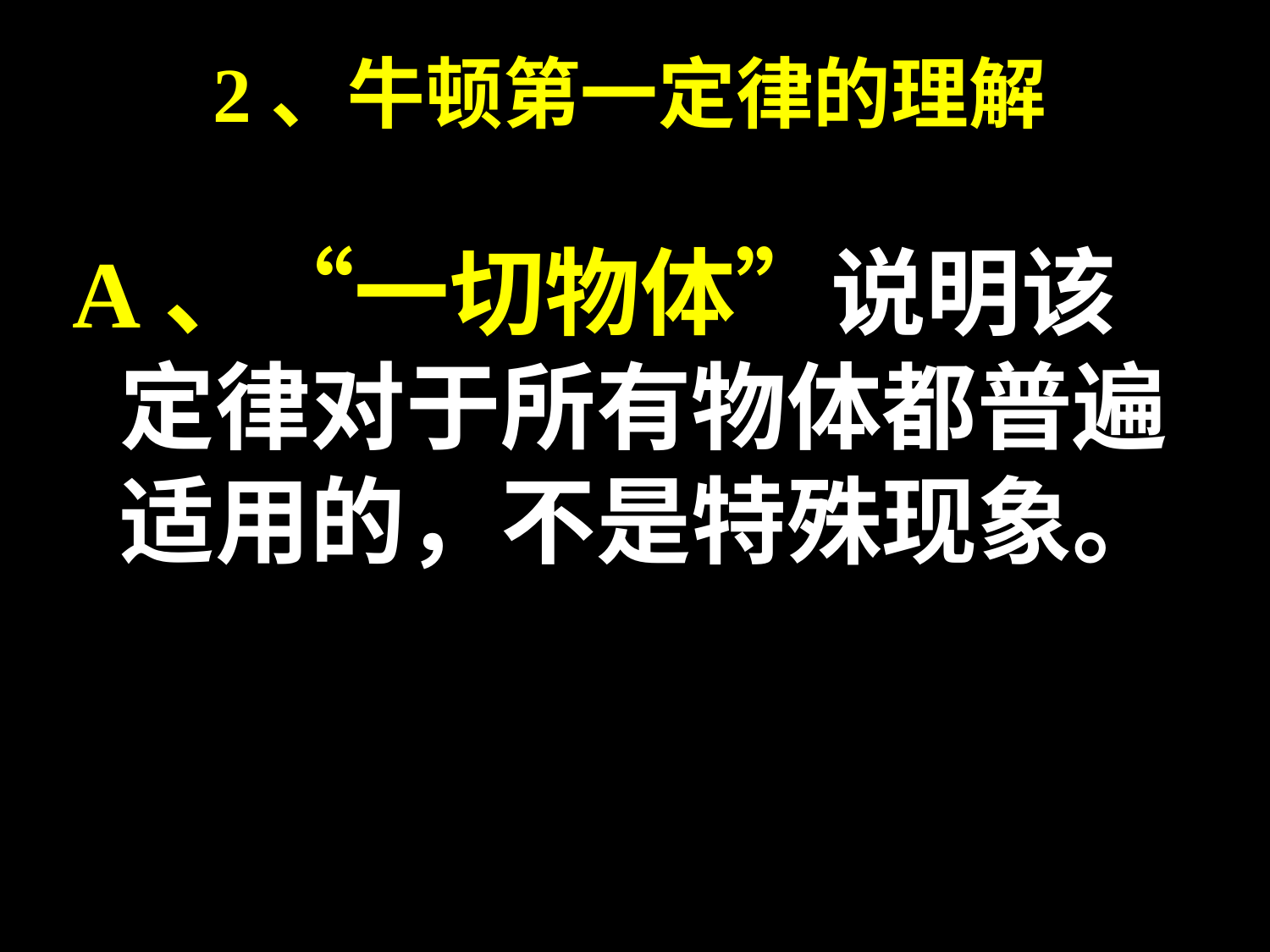

# 2、牛顿第一定律的理解
A、“一切物体”说明该定律对于所有物体都普遍适用的，不是特殊现象。